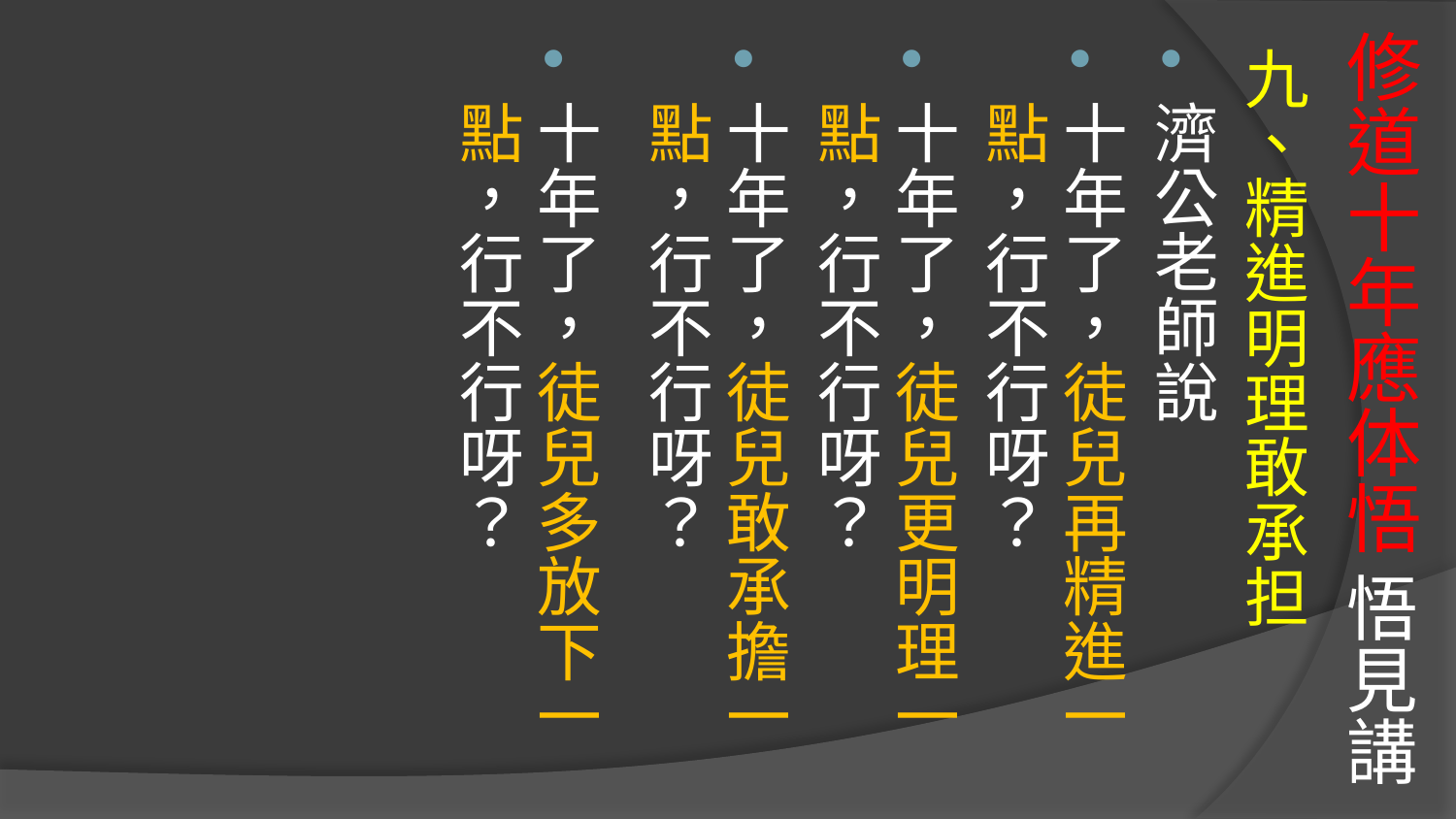

# 修道十年應体悟 悟見講
九、精進明理敢承担
濟公老師說
十年了，徒兒再精進一點，行不行呀？
十年了，徒兒更明理一點，行不行呀？
十年了，徒兒敢承擔一點，行不行呀？
十年了，徒兒多放下一點，行不行呀？